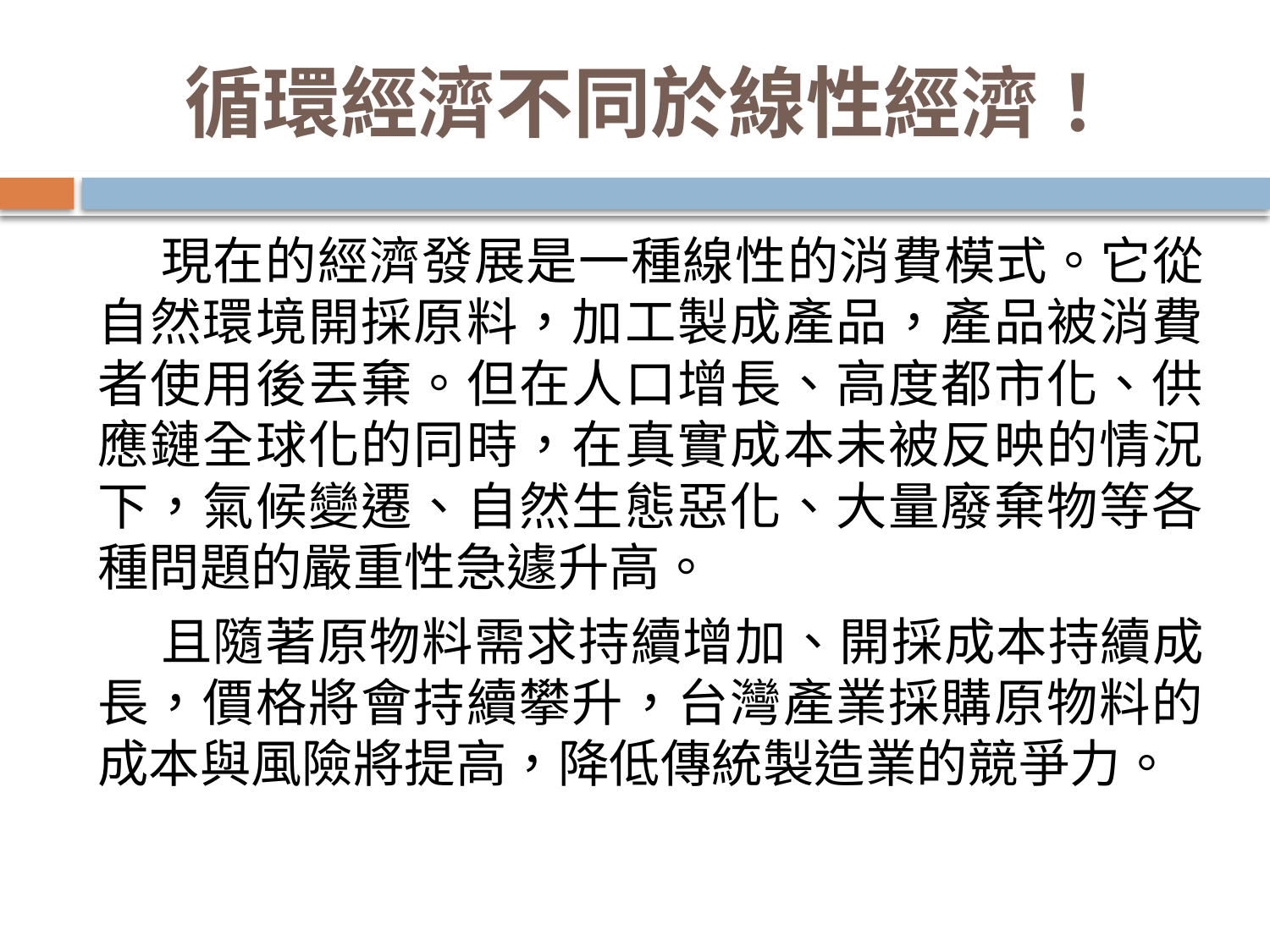

# 循環經濟不同於線性經濟！
現在的經濟發展是一種線性的消費模式。它從自然環境開採原料，加工製成產品，產品被消費者使用後丟棄。但在人口增長、高度都市化、供應鏈全球化的同時，在真實成本未被反映的情況下，氣候變遷、自然生態惡化、大量廢棄物等各種問題的嚴重性急遽升高。
且隨著原物料需求持續增加、開採成本持續成長，價格將會持續攀升，台灣產業採購原物料的成本與風險將提高，降低傳統製造業的競爭力。